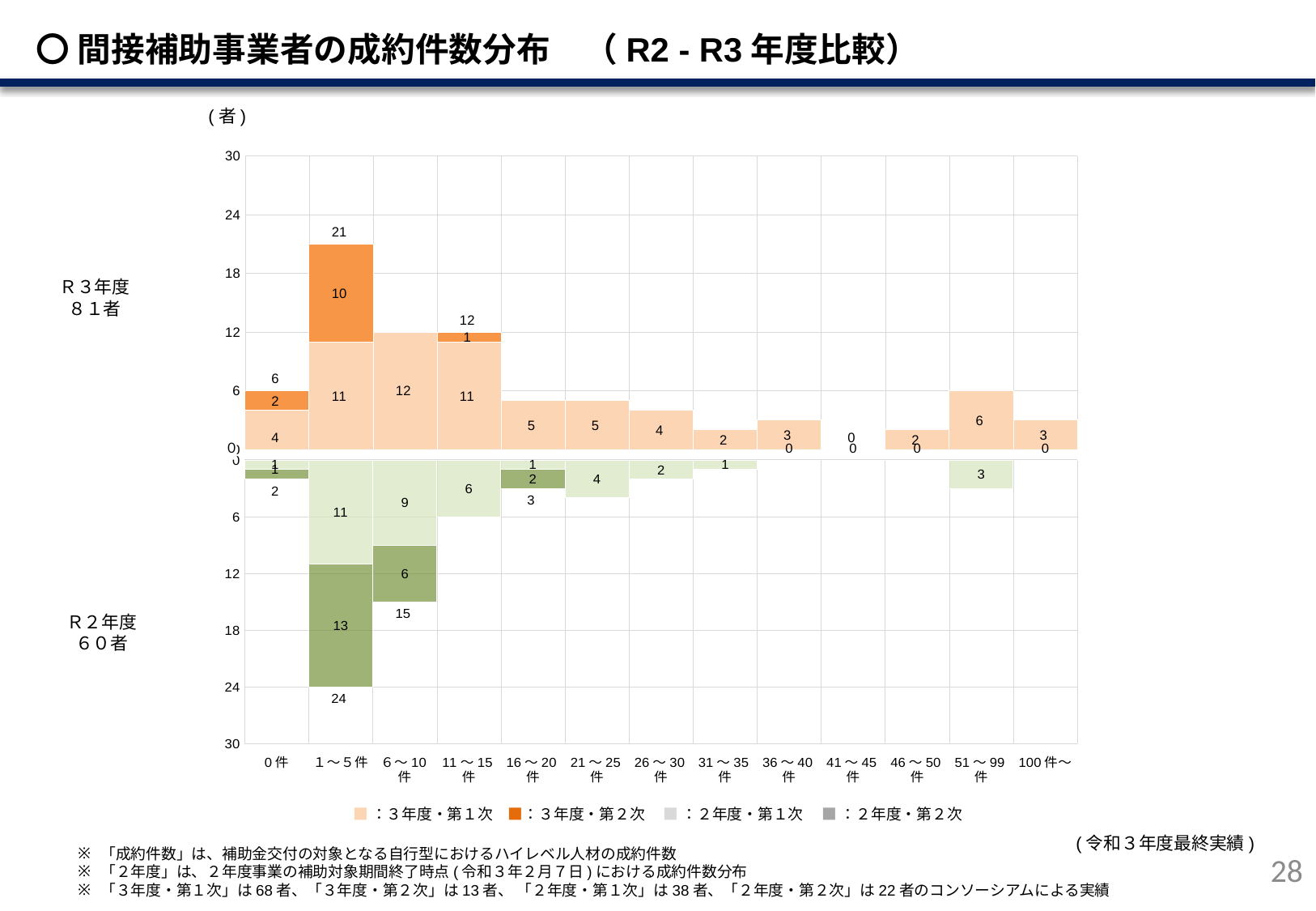

# 〇 間接補助事業者の成約件数分布　（R2 - R3年度比較）
(者)

### Chart

| Category | 今年度・第一次 | 今年度・第二次 | 合計 |
|---|---|---|---|
| 0件 | 4.0 | 2.0 | 6.0 |
| １～５件 | 11.0 | 10.0 | 21.0 |
| ６～10件 | 12.0 | 0.0 | 12.0 |
| 11～15件 | 11.0 | 1.0 | 12.0 |
| 16～20件 | 5.0 | 0.0 | 5.0 |
| 21～25件 | 5.0 | 0.0 | 5.0 |
| 26～30件 | 4.0 | 0.0 | 4.0 |
| 31～35件 | 2.0 | 0.0 | 2.0 |
| 36～40件 | 3.0 | 0.0 | 3.0 |
| 41～45件 | 0.0 | 0.0 | 0.0 |
| 46～50件 | 2.0 | 0.0 | 2.0 |
| 51～99件 | 6.0 | 0.0 | 6.0 |
| 100件～ | 3.0 | 0.0 | 3.0 |
Ｒ３年度
８１者
Ｒ２年度
６０者
０

### Chart

| Category | 前年度・第一次 | 前年度・第二次 | 合計 |
|---|---|---|---|
| 0件 | 1.0 | 1.0 | 2.0 |
| １～５件 | 11.0 | 13.0 | 24.0 |
| ６～10件 | 9.0 | 6.0 | 15.0 |
| 11～15件 | 6.0 | 0.0 | 6.0 |
| 16～20件 | 1.0 | 2.0 | 3.0 |
| 21～25件 | 4.0 | 0.0 | 4.0 |
| 26～30件 | 2.0 | 0.0 | 2.0 |
| 31～35件 | 1.0 | 0.0 | 1.0 |
| 36～40件 | 0.0 | 0.0 | 0.0 |
| 41～45件 | 0.0 | 0.0 | 0.0 |
| 46～50件 | 0.0 | 0.0 | 0.0 |
| 51～99件 | 3.0 | 0.0 | 3.0 |
| 100件～ | 0.0 | 0.0 | 0.0 |
■：３年度・第１次　■：３年度・第２次 　■ ：２年度・第１次　 ■ ：２年度・第２次
(令和３年度最終実績)
28
「成約件数」は、補助金交付の対象となる自行型におけるハイレベル人材の成約件数
「２年度」は、２年度事業の補助対象期間終了時点(令和３年２月７日)における成約件数分布
「３年度・第１次」は68者、「３年度・第２次」は13者、 「２年度・第１次」は38者、「２年度・第２次」は22者のコンソーシアムによる実績